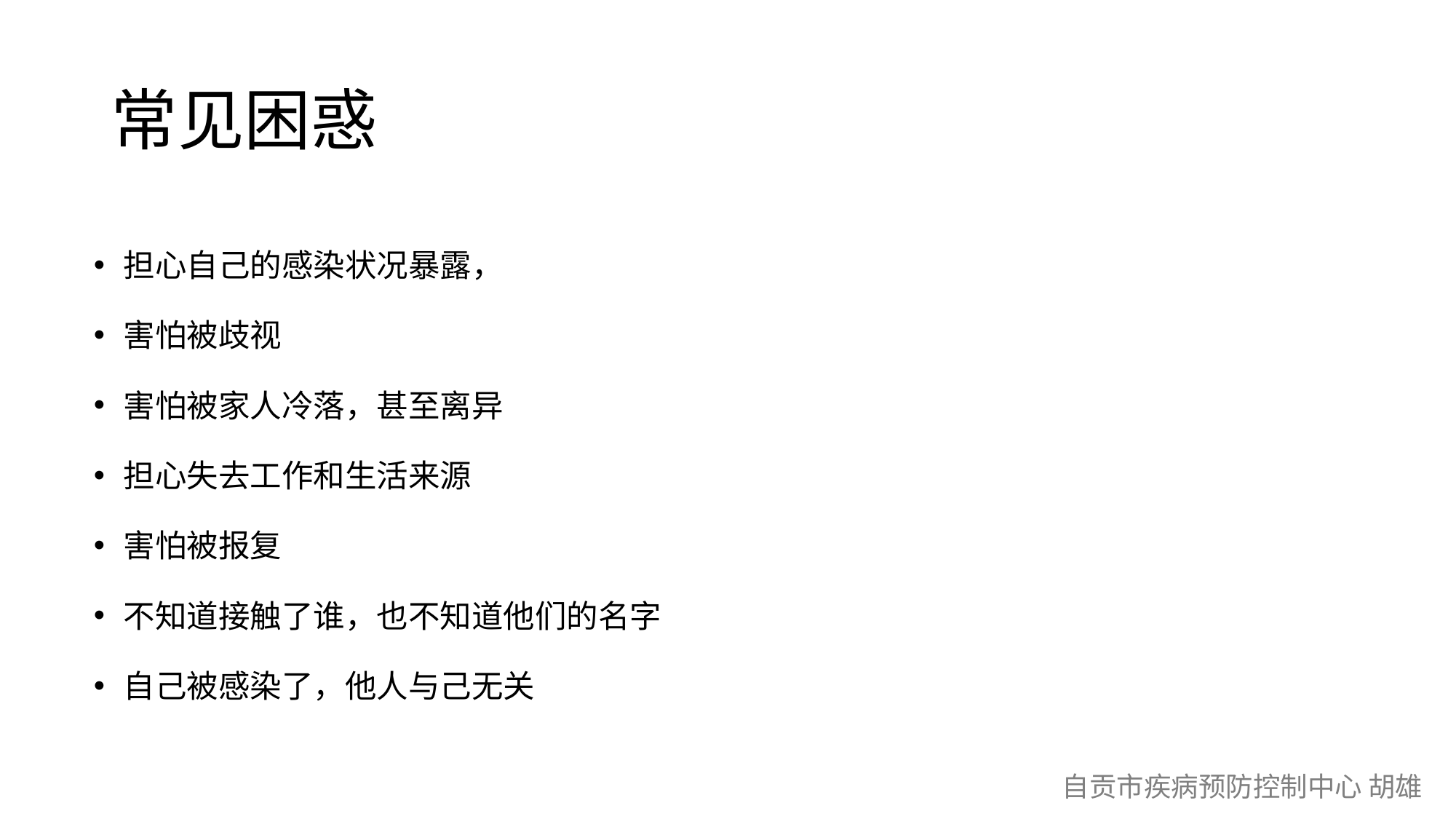

# 常见困惑
担心自己的感染状况暴露，
害怕被歧视
害怕被家人冷落，甚至离异
担心失去工作和生活来源
害怕被报复
不知道接触了谁，也不知道他们的名字
自己被感染了，他人与己无关
17